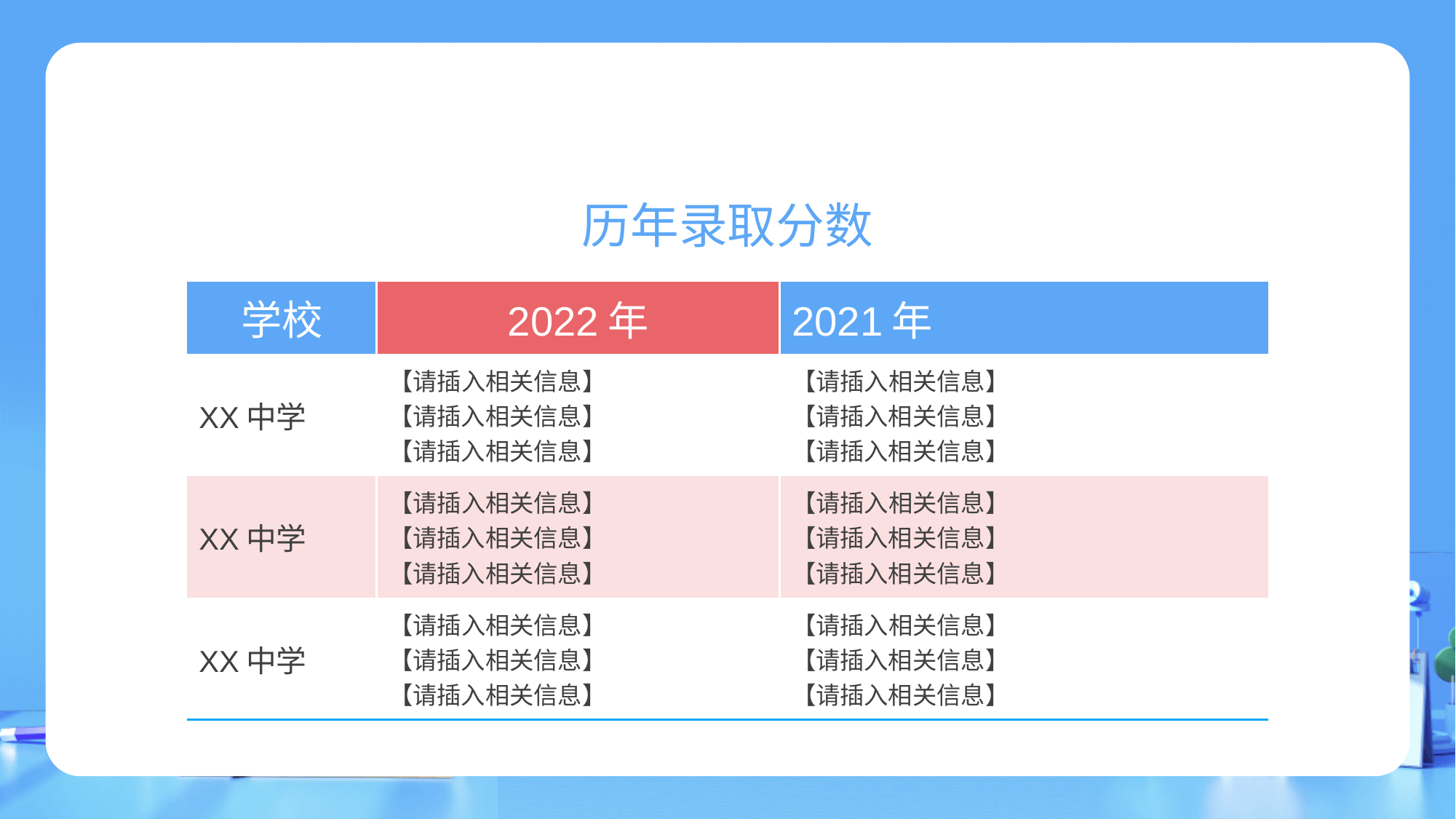

历年录取分数
| 学校 | 2022年 | 2021年 |
| --- | --- | --- |
| XX中学 | 【请插入相关信息】 【请插入相关信息】 【请插入相关信息】 | 【请插入相关信息】 【请插入相关信息】 【请插入相关信息】 |
| XX中学 | 【请插入相关信息】 【请插入相关信息】 【请插入相关信息】 | 【请插入相关信息】 【请插入相关信息】 【请插入相关信息】 |
| XX中学 | 【请插入相关信息】 【请插入相关信息】 【请插入相关信息】 | 【请插入相关信息】 【请插入相关信息】 【请插入相关信息】 |